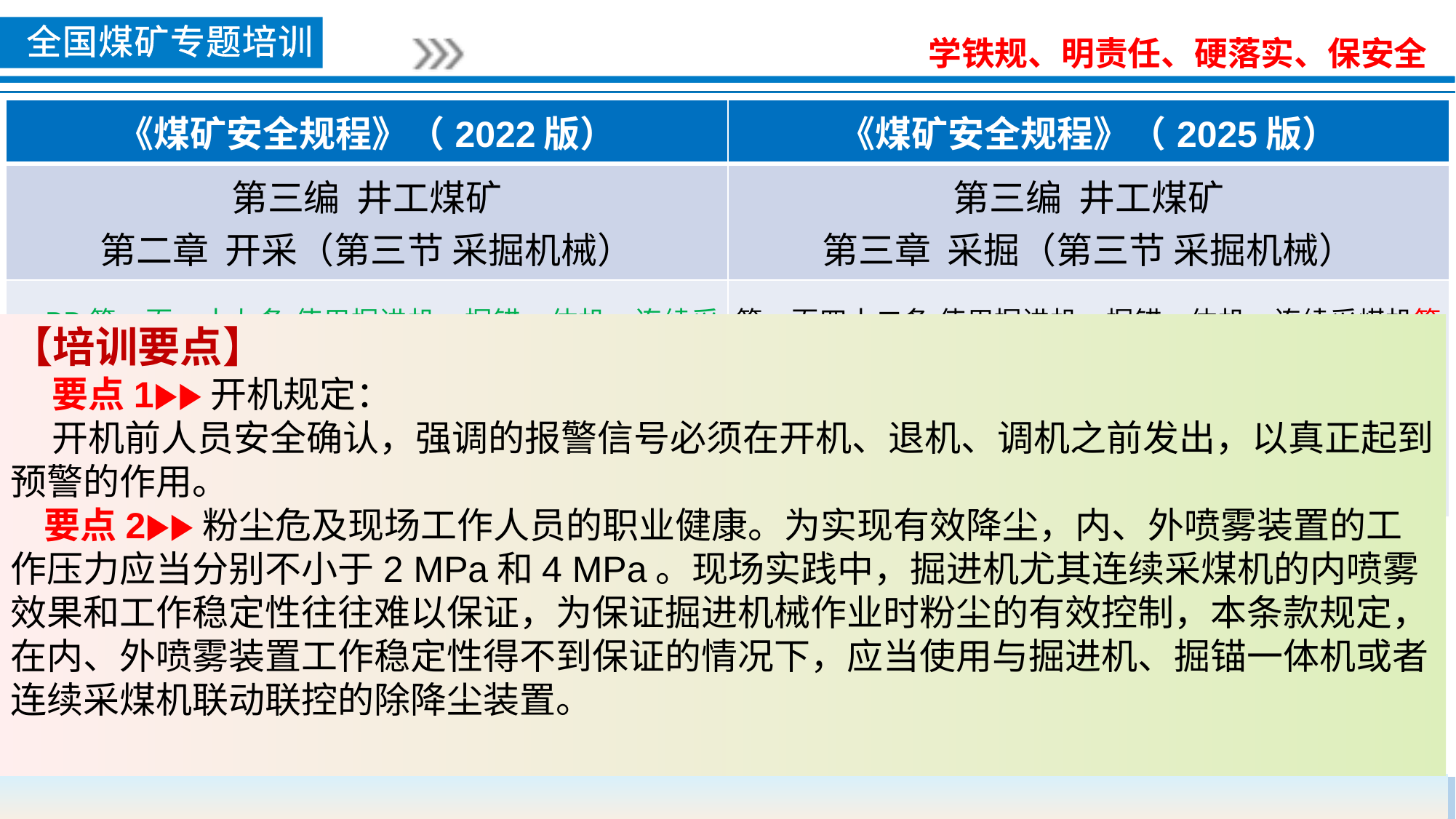

| 《煤矿安全规程》（2022版） | 《煤矿安全规程》（2025版） |
| --- | --- |
| 第三编 井工煤矿 第二章 开采（第三节 采掘机械） | 第三编 井工煤矿 第三章 采掘（第三节 采掘机械） |
| BB第一百一十九条 使用掘进机、掘锚一体机、连续采煤机掘进时，必须遵守下列规定： （七）停止工作和交班时，必须将切割头落地，并切断电源。 | 第一百四十二条 使用掘进机、掘锚一体机、连续采煤机等设备掘进时，必须遵守下列规定： （八）停止工作和交班时，必须将切割头落地，并切断电源。 |
【培训要点】
    要点1▶▶开机规定：
    开机前人员安全确认，强调的报警信号必须在开机、退机、调机之前发出，以真正起到预警的作用。
   要点2▶▶粉尘危及现场工作人员的职业健康。为实现有效降尘，内、外喷雾装置的工作压力应当分别不小于2 MPa和4 MPa。现场实践中，掘进机尤其连续采煤机的内喷雾效果和工作稳定性往往难以保证，为保证掘进机械作业时粉尘的有效控制，本条款规定，在内、外喷雾装置工作稳定性得不到保证的情况下，应当使用与掘进机、掘锚一体机或者连续采煤机联动联控的除降尘装置。